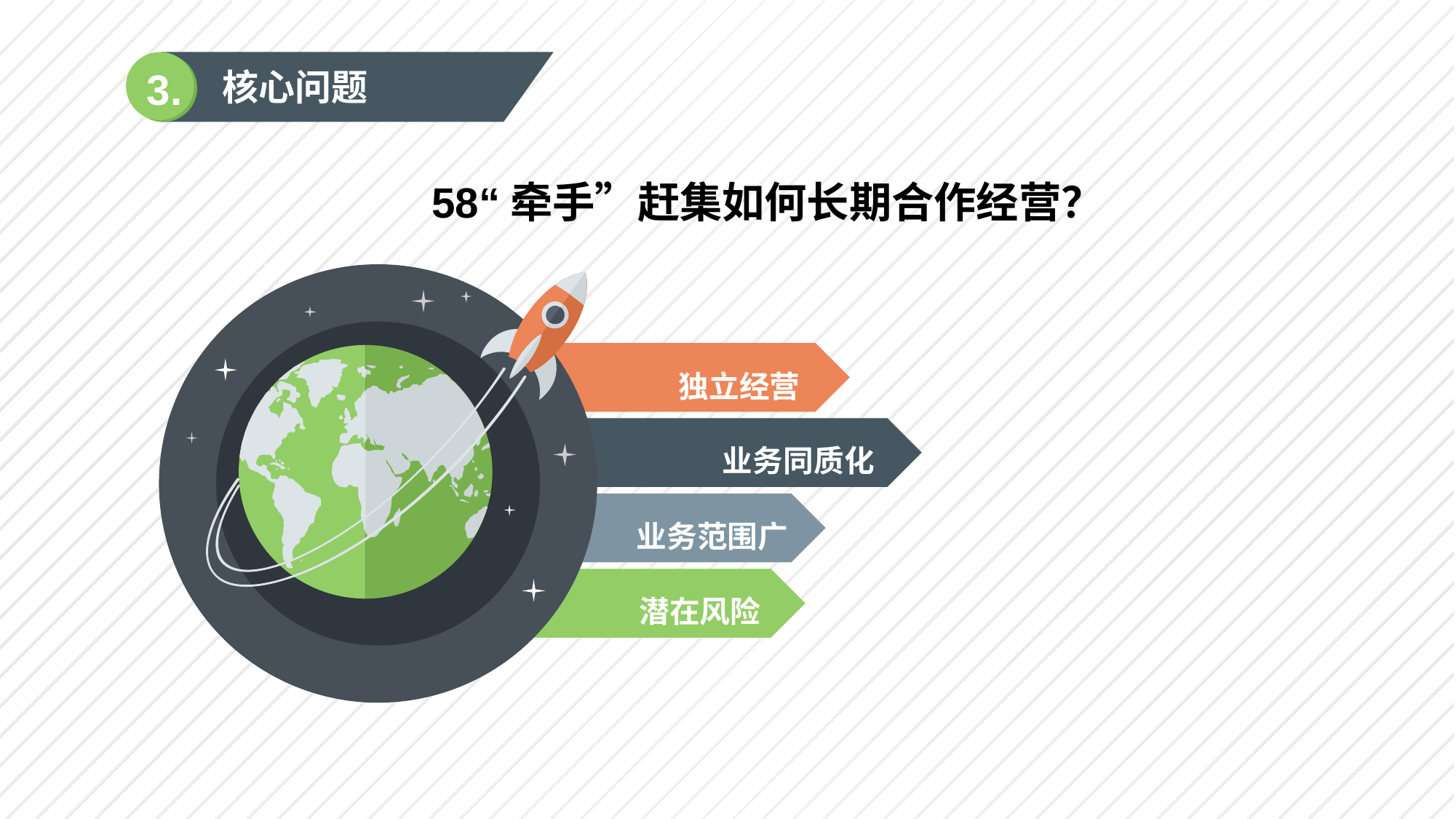

3.
核心问题
58“牵手”赶集如何长期合作经营？

独立经营
业务同质化

业务范围广

潜在风险